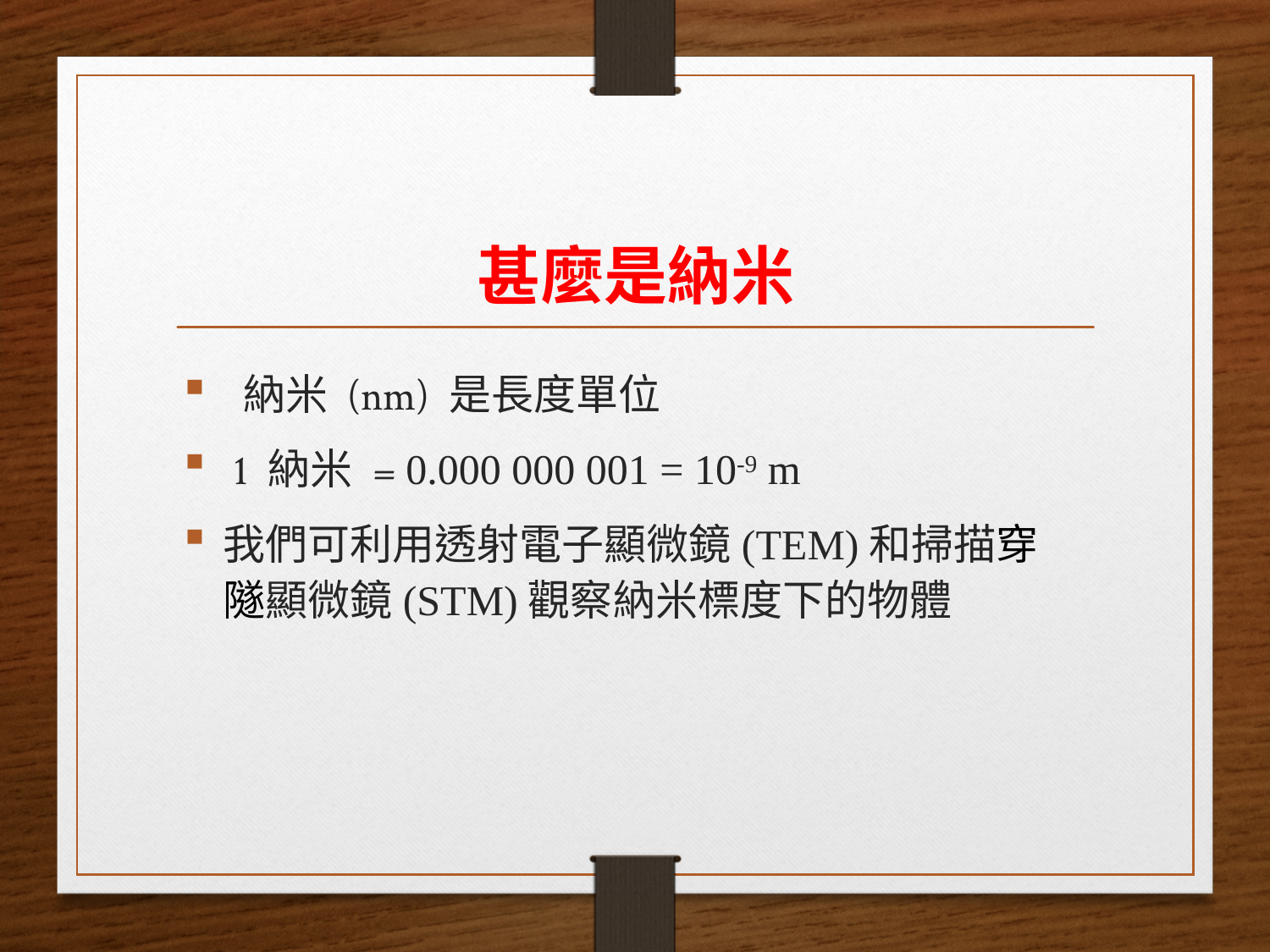

# 甚麼是納米
 納米 (nm) 是長度單位
 1 納米 = 0.000 000 001 = 10-9 m
我們可利用透射電子顯微鏡(TEM)和掃描穿隧顯微鏡(STM)觀察納米標度下的物體